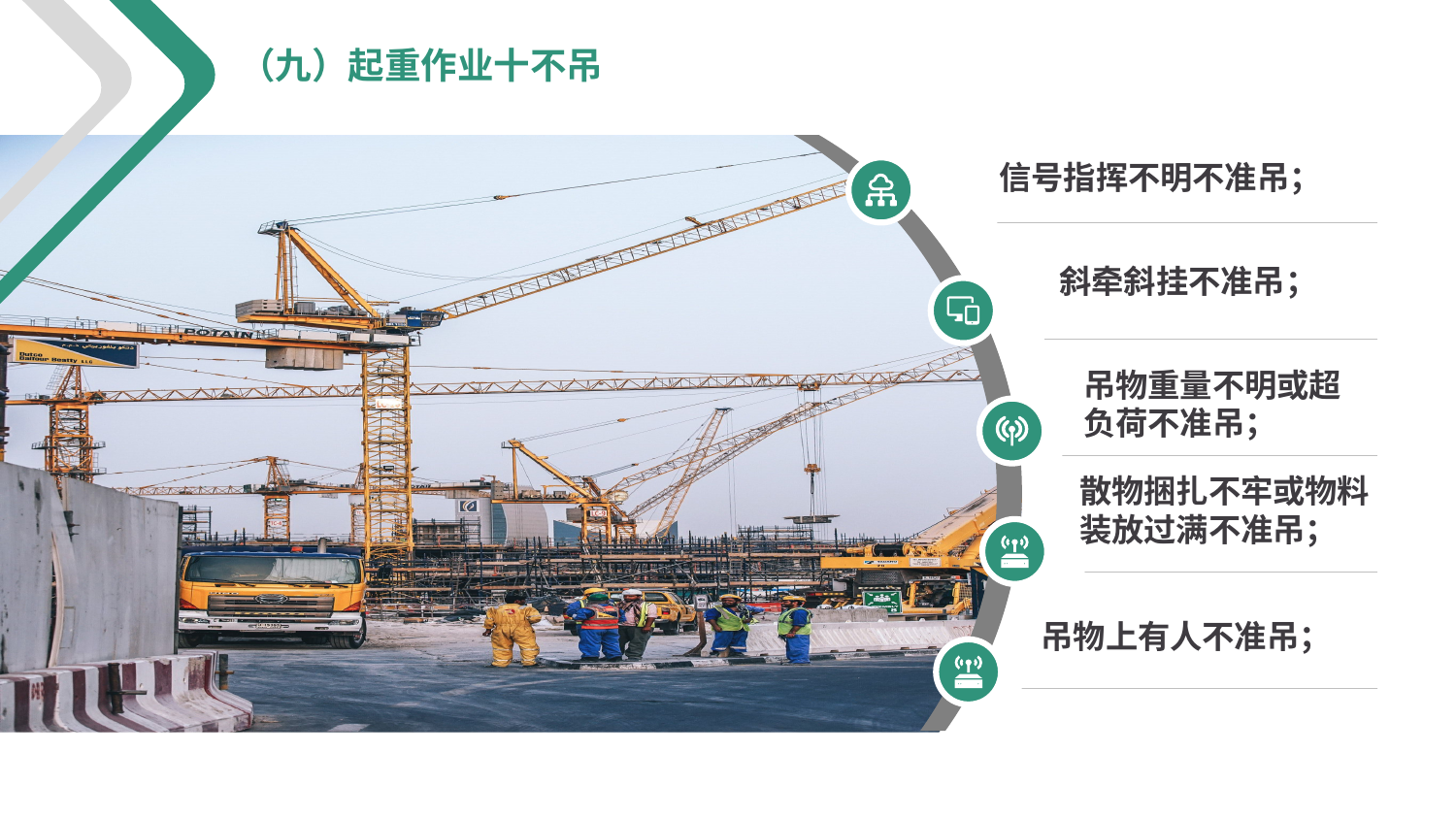

（九）起重作业十不吊

信号指挥不明不准吊；

斜牵斜挂不准吊；

吊物重量不明或超负荷不准吊；

散物捆扎不牢或物料装放过满不准吊；

吊物上有人不准吊；